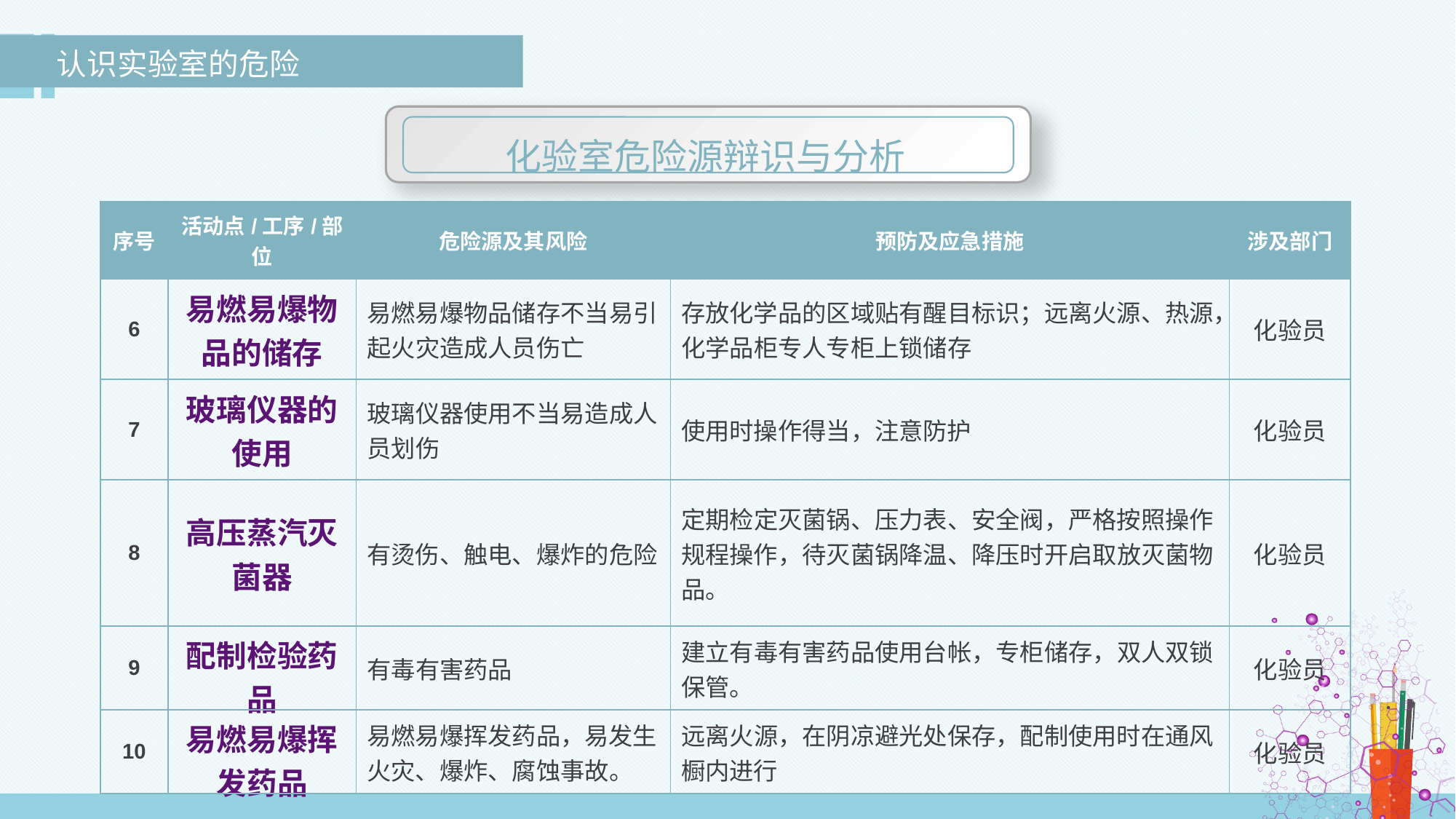

认识实验室的危险

化验室危险源辩识与分析

| 序号 | 活动点/工序/部位 | 危险源及其风险 | 预防及应急措施 | 涉及部门 |
| --- | --- | --- | --- | --- |
| 6 | 易燃易爆物品的储存 | 易燃易爆物品储存不当易引起火灾造成人员伤亡 | 存放化学品的区域贴有醒目标识；远离火源、热源，化学品柜专人专柜上锁储存 | 化验员 |
| 7 | 玻璃仪器的使用 | 玻璃仪器使用不当易造成人员划伤 | 使用时操作得当，注意防护 | 化验员 |
| 8 | 高压蒸汽灭菌器 | 有烫伤、触电、爆炸的危险 | 定期检定灭菌锅、压力表、安全阀，严格按照操作规程操作，待灭菌锅降温、降压时开启取放灭菌物品。 | 化验员 |
| 9 | 配制检验药品 | 有毒有害药品 | 建立有毒有害药品使用台帐，专柜储存，双人双锁保管。 | 化验员 |
| 10 | 易燃易爆挥发药品 | 易燃易爆挥发药品，易发生火灾、爆炸、腐蚀事故。 | 远离火源，在阴凉避光处保存，配制使用时在通风橱内进行 | 化验员 |